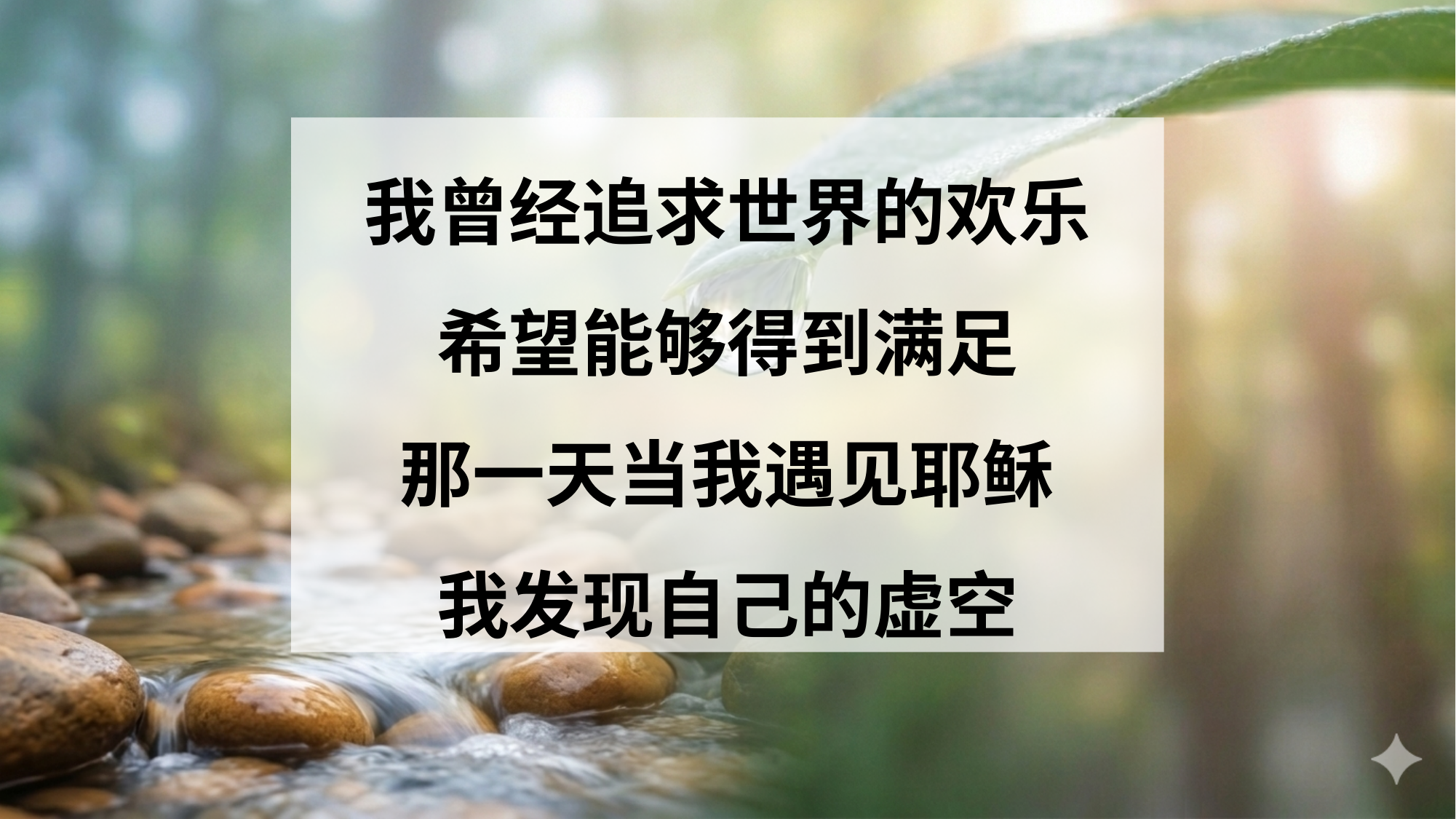

我曾经追求世界的欢乐
希望能够得到满足
那一天当我遇见耶稣
我发现自己的虚空